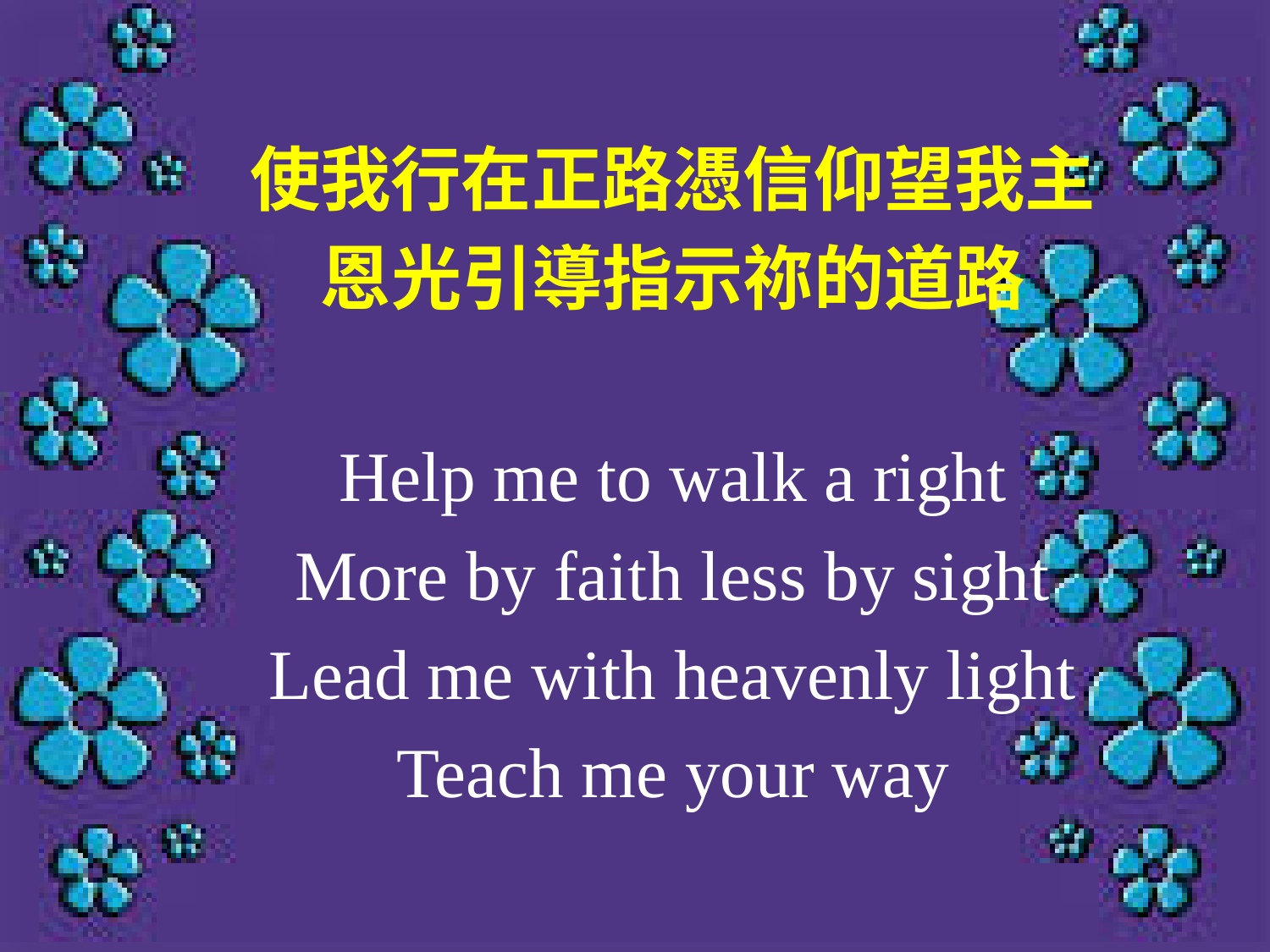

使我行在正路憑信仰望我主
恩光引導指示祢的道路

Help me to walk a right
More by faith less by sight
Lead me with heavenly light
Teach me your way